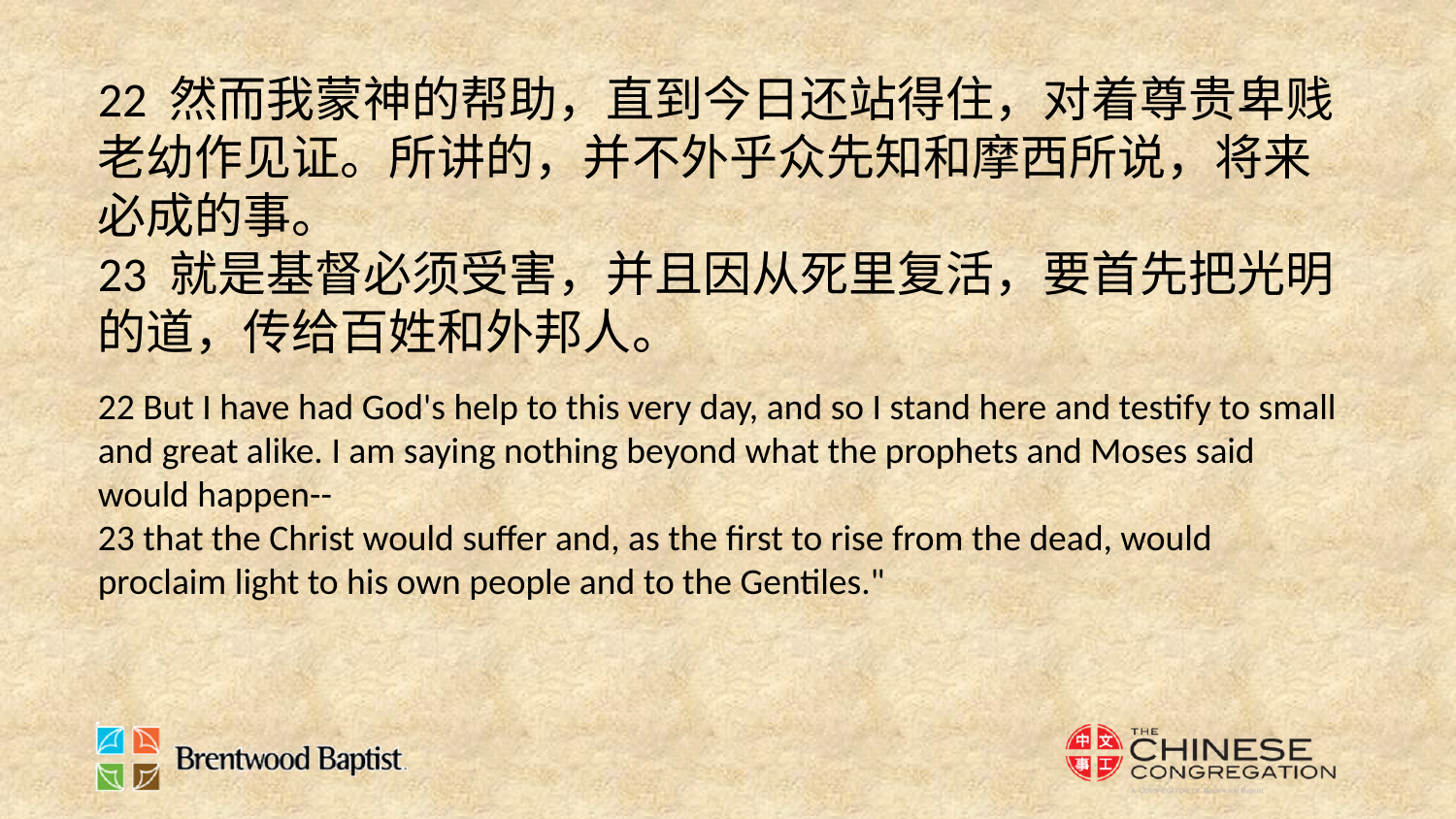

22 然而我蒙神的帮助，直到今日还站得住，对着尊贵卑贱老幼作见证。所讲的，并不外乎众先知和摩西所说，将来必成的事。
23 就是基督必须受害，并且因从死里复活，要首先把光明的道，传给百姓和外邦人。

22 But I have had God's help to this very day, and so I stand here and testify to small and great alike. I am saying nothing beyond what the prophets and Moses said would happen--
23 that the Christ would suffer and, as the first to rise from the dead, would proclaim light to his own people and to the Gentiles."